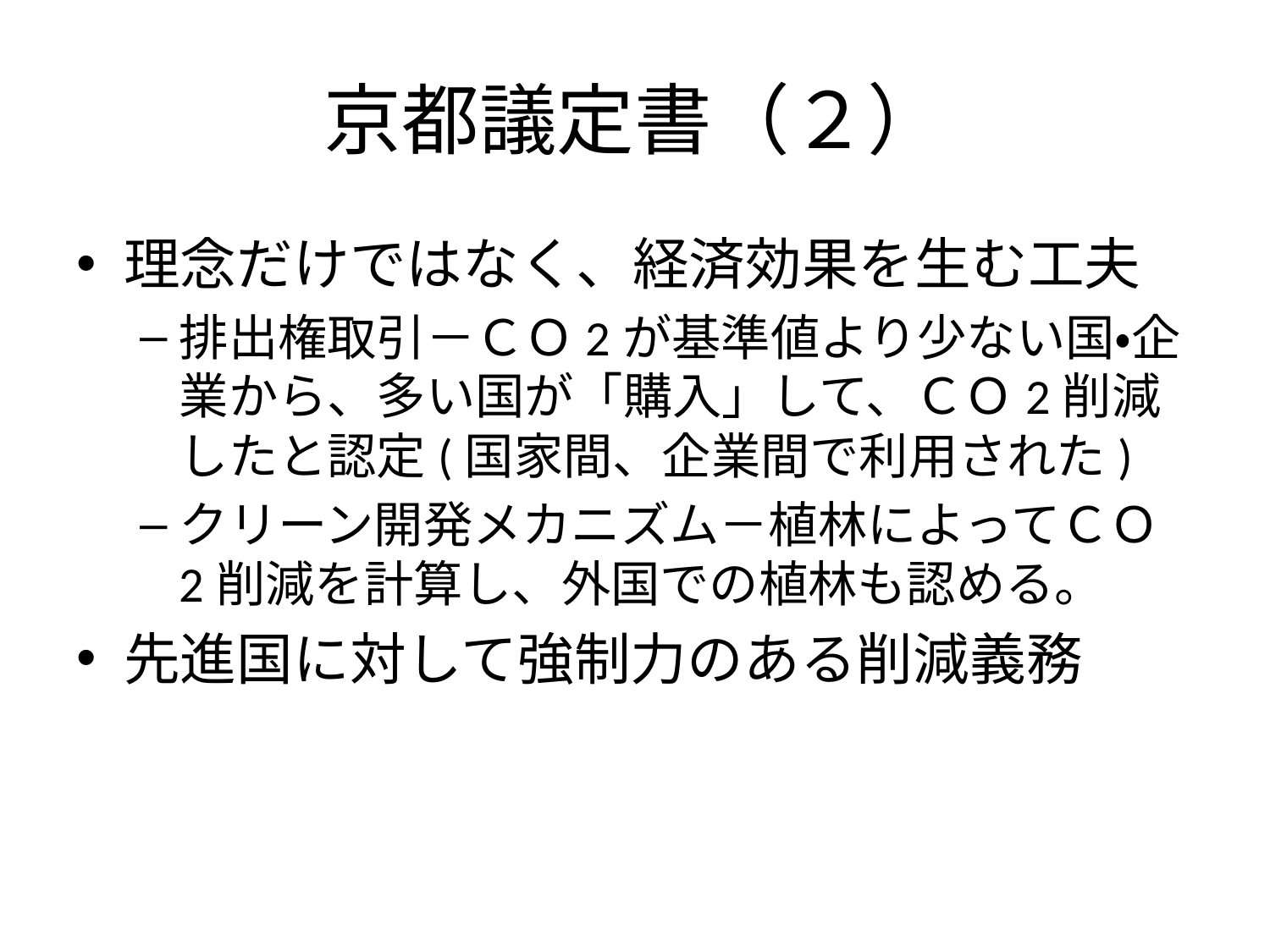

# 京都議定書（２）
理念だけではなく、経済効果を生む工夫
排出権取引－ＣＯ2が基準値より少ない国・企業から、多い国が「購入」して、ＣＯ2削減したと認定(国家間、企業間で利用された)
クリーン開発メカニズム－植林によってＣＯ2削減を計算し、外国での植林も認める。
先進国に対して強制力のある削減義務